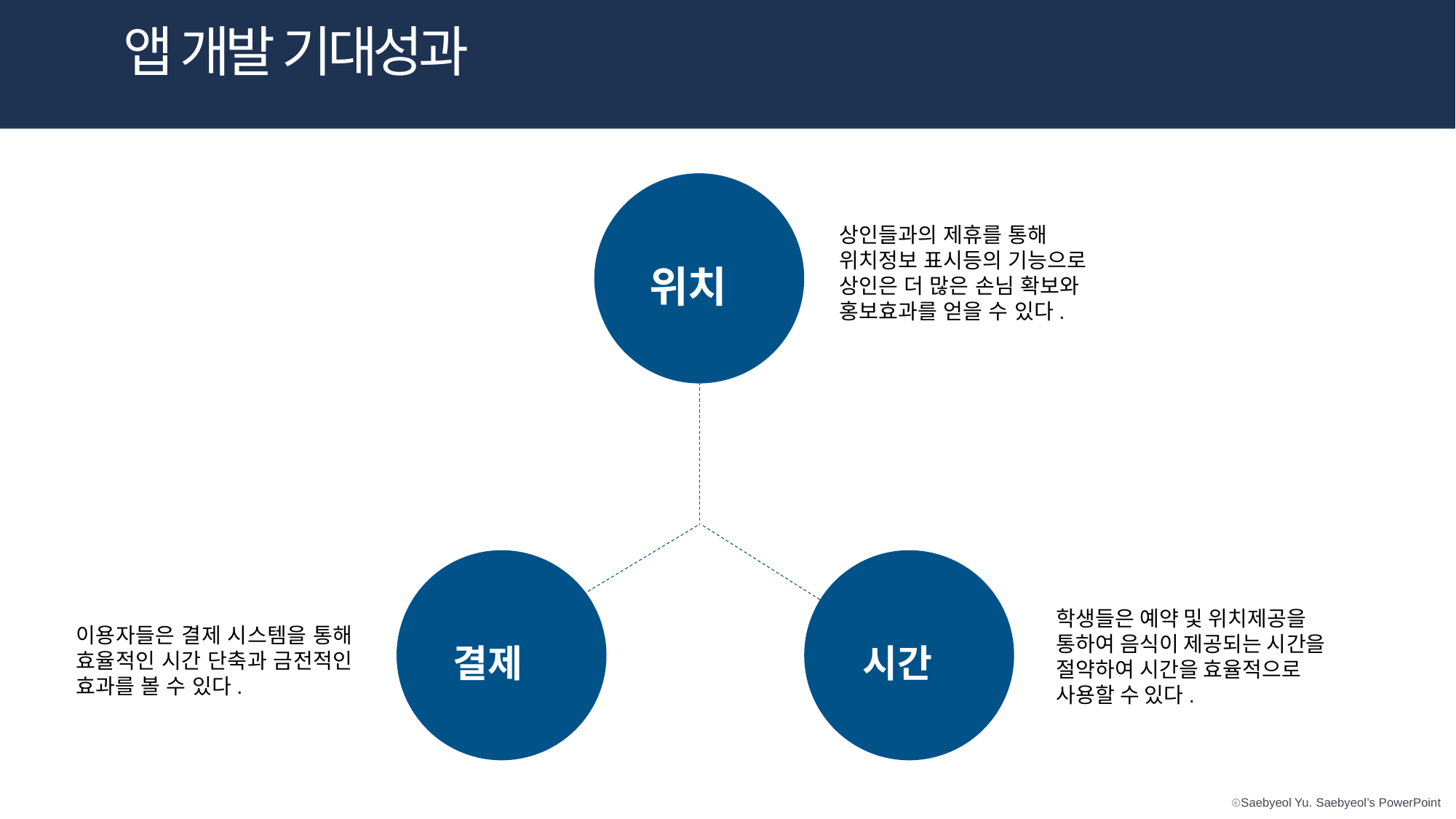

앱 개발 기대성과

상인들과의 제휴를 통해 위치정보 표시등의 기능으로 상인은 더 많은 손님 확보와 홍보효과를 얻을 수 있다.
위치

학생들은 예약 및 위치제공을 통하여 음식이 제공되는 시간을 절약하여 시간을 효율적으로 사용할 수 있다.
이용자들은 결제 시스템을 통해 효율적인 시간 단축과 금전적인 효과를 볼 수 있다.
결제
시간